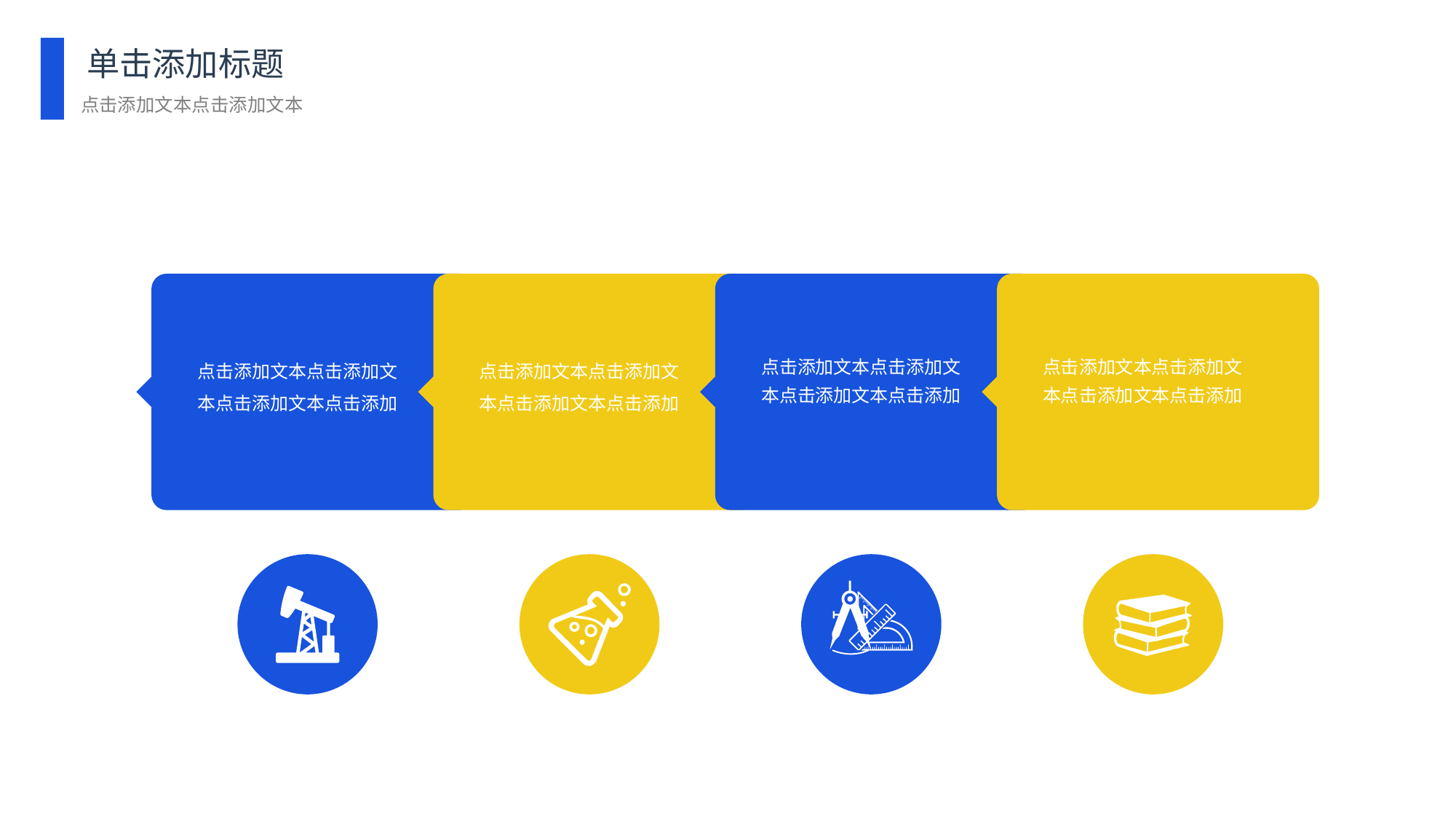

单击添加标题
点击添加文本点击添加文本

点击添加文本点击添加文本点击添加文本点击添加
点击添加文本点击添加文本点击添加文本点击添加
点击添加文本点击添加文本点击添加文本点击添加

点击添加文本点击添加文本点击添加文本点击添加